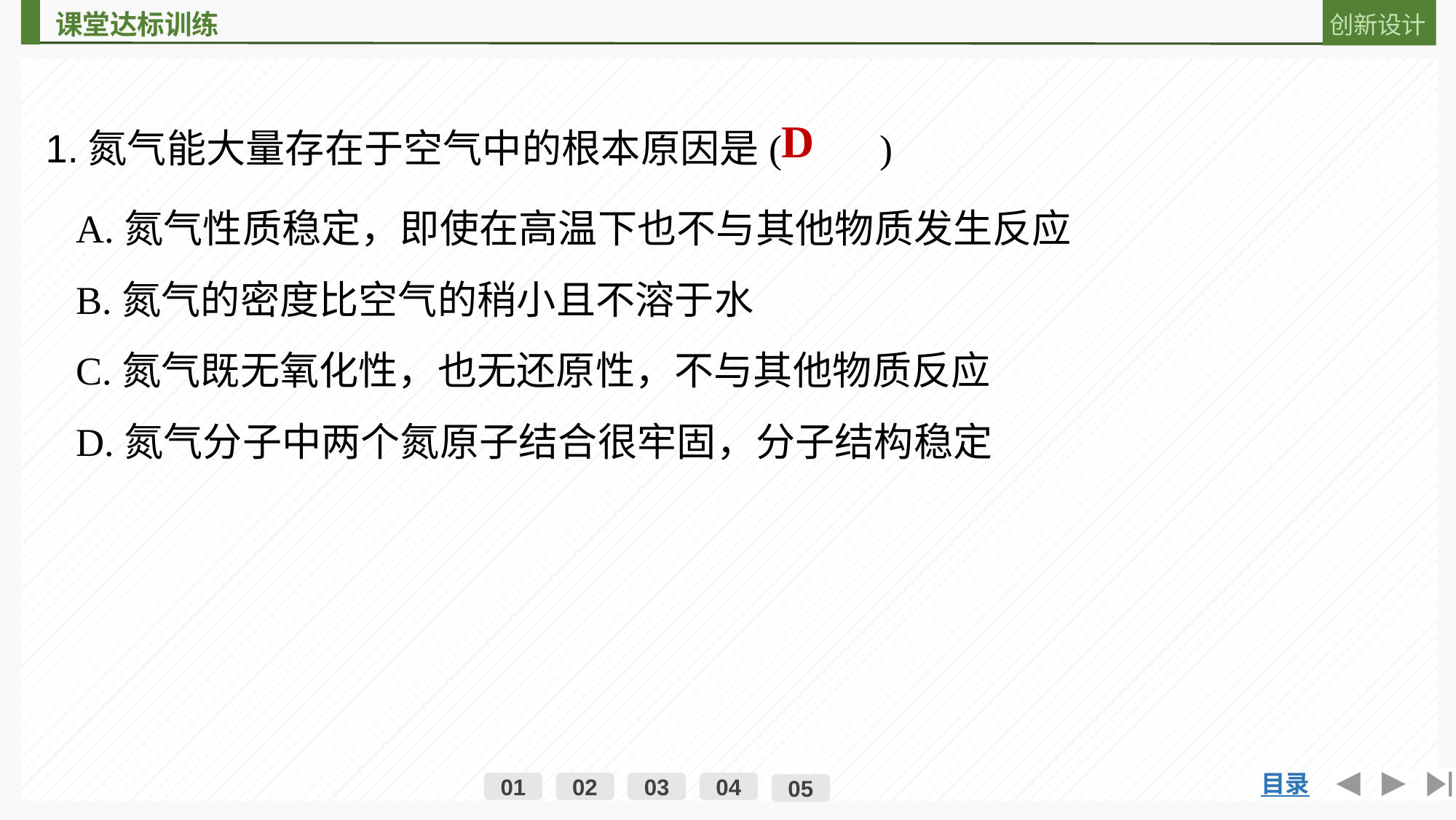

1.氮气能大量存在于空气中的根本原因是(　　)
D
A.氮气性质稳定，即使在高温下也不与其他物质发生反应
B.氮气的密度比空气的稍小且不溶于水
C.氮气既无氧化性，也无还原性，不与其他物质反应
D.氮气分子中两个氮原子结合很牢固，分子结构稳定